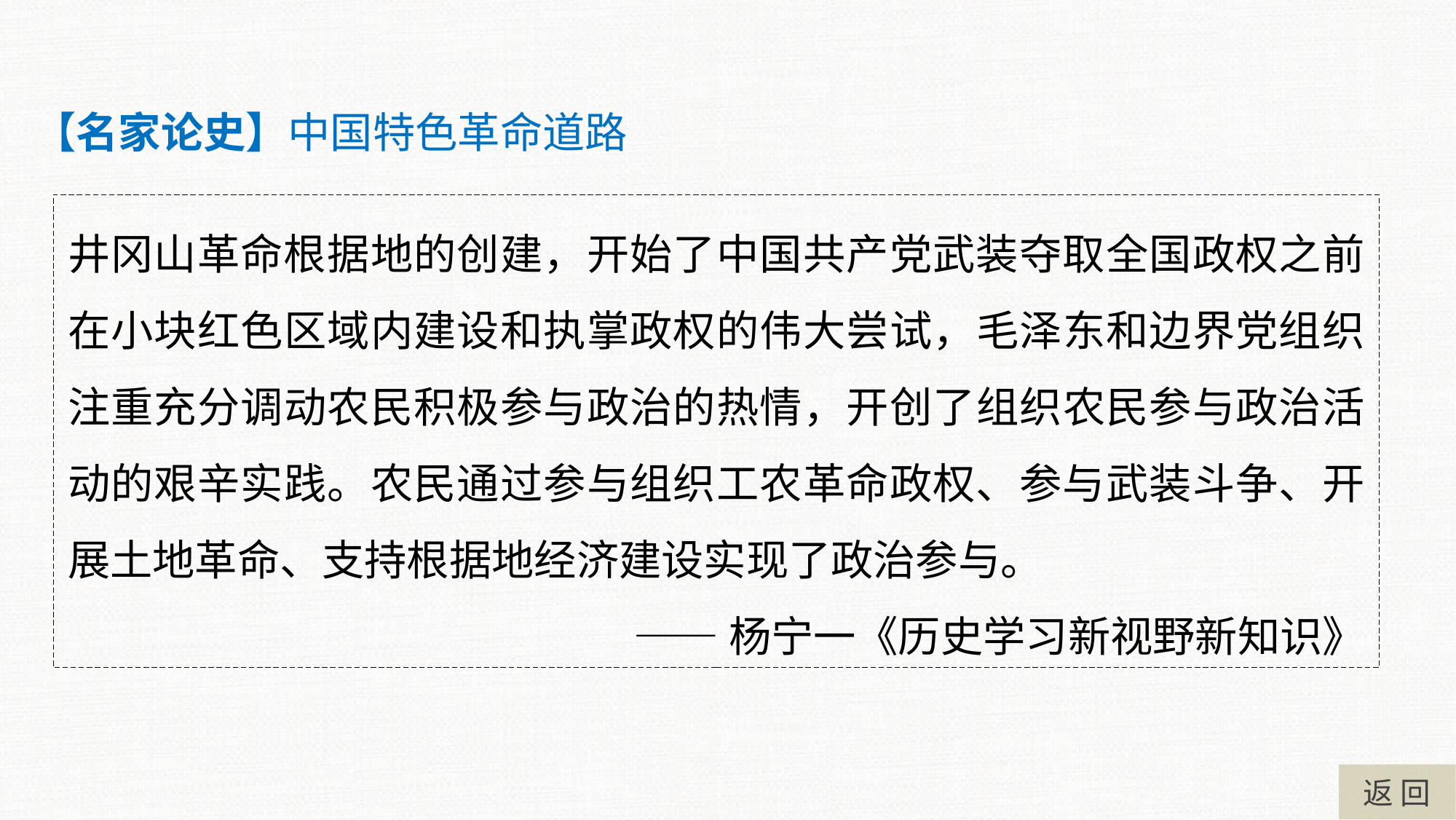

【名家论史】中国特色革命道路
井冈山革命根据地的创建，开始了中国共产党武装夺取全国政权之前在小块红色区域内建设和执掌政权的伟大尝试，毛泽东和边界党组织注重充分调动农民积极参与政治的热情，开创了组织农民参与政治活动的艰辛实践。农民通过参与组织工农革命政权、参与武装斗争、开展土地革命、支持根据地经济建设实现了政治参与。
——杨宁一《历史学习新视野新知识》
返 回